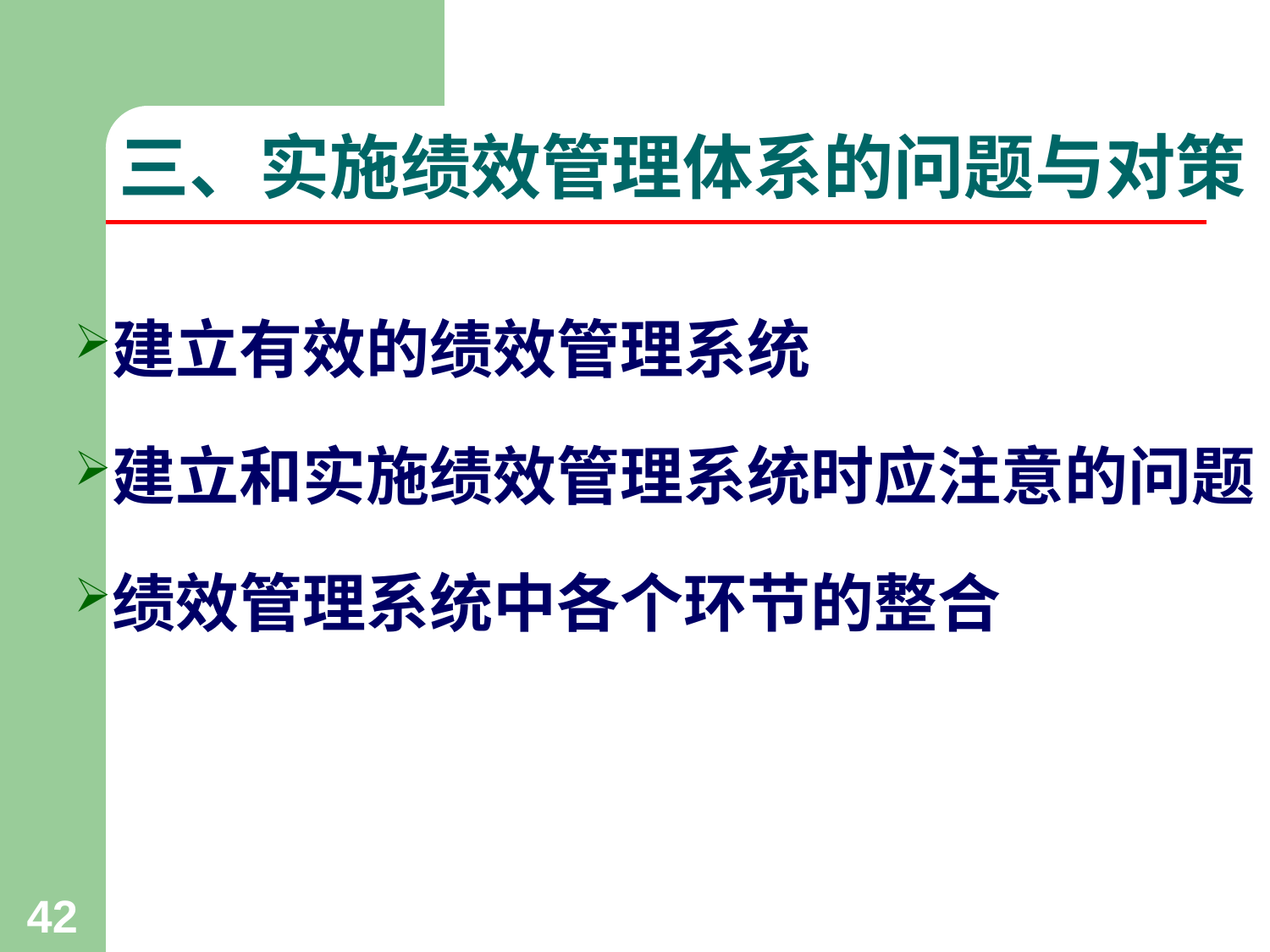

三、实施绩效管理体系的问题与对策
建立有效的绩效管理系统
建立和实施绩效管理系统时应注意的问题
绩效管理系统中各个环节的整合

# 42